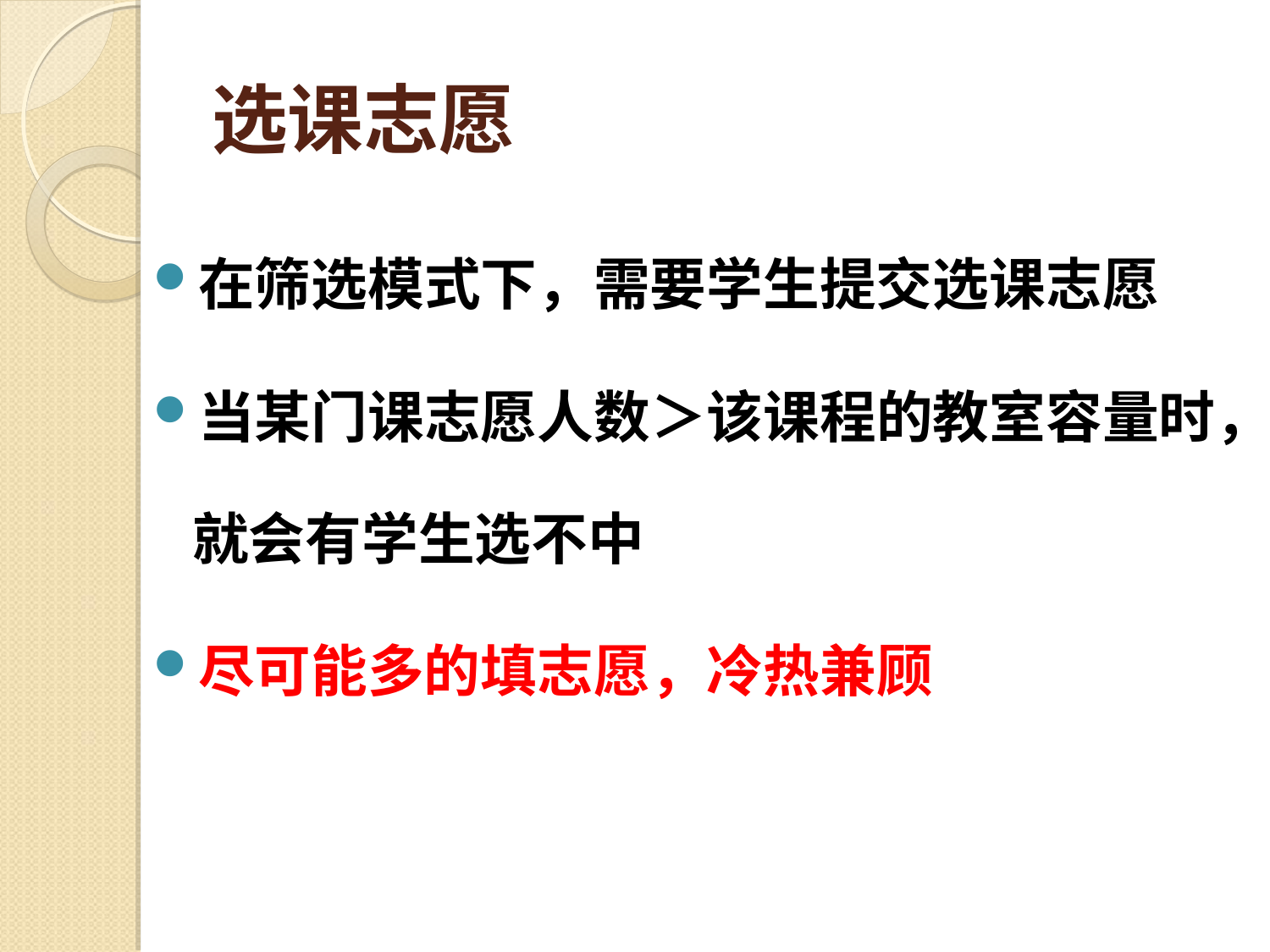

选课志愿
在筛选模式下，需要学生提交选课志愿
当某门课志愿人数＞该课程的教室容量时，就会有学生选不中
尽可能多的填志愿，冷热兼顾